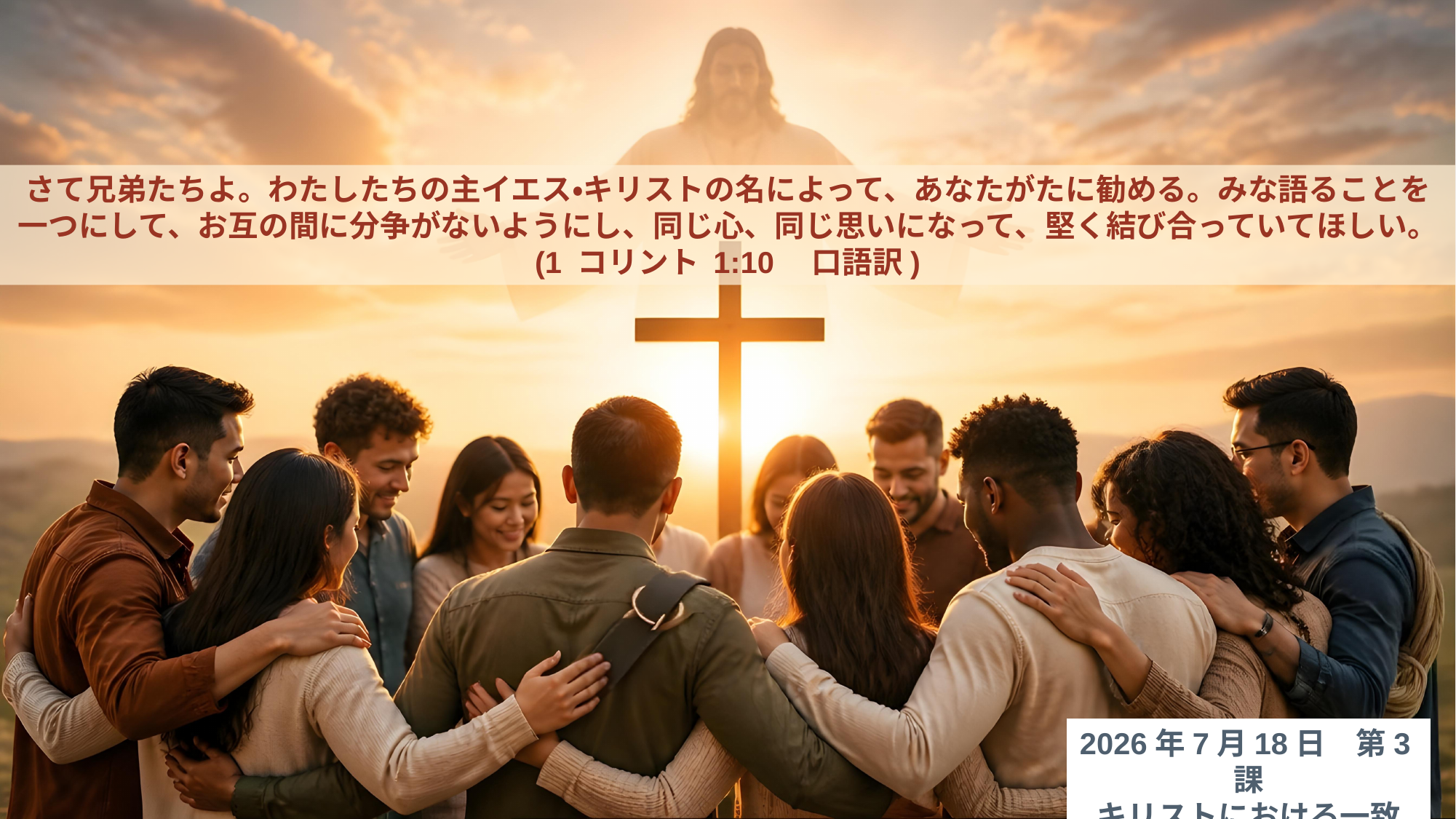

さて兄弟たちよ。わたしたちの主イエス・キリストの名によって、あなたがたに勧める。みな語ることを一つにして、お互の間に分争がないようにし、同じ心、同じ思いになって、堅く結び合っていてほしい。 (1 コリント 1:10　口語訳)
2026年7月18日　第3課
キリストにおける一致